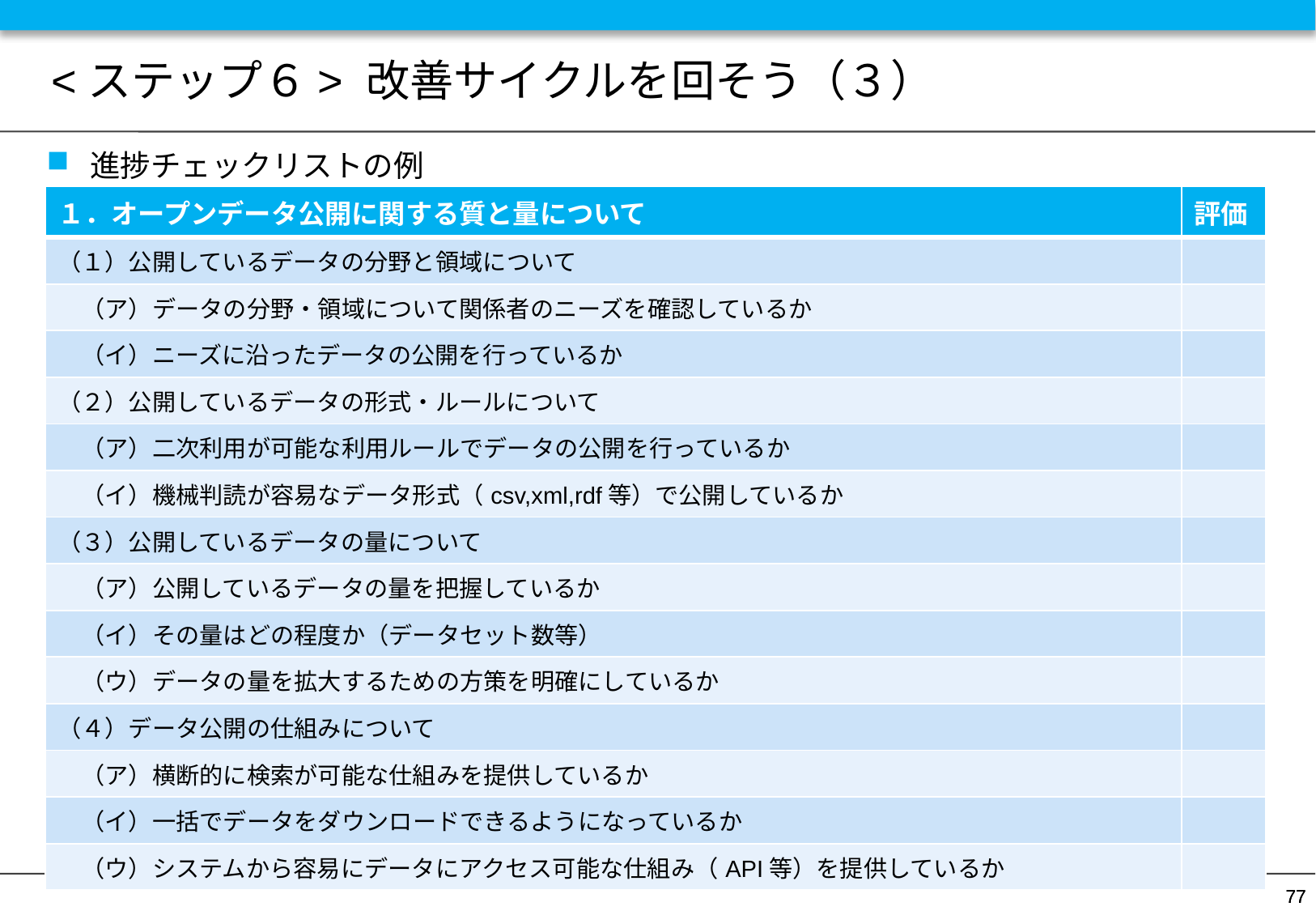

# <ステップ６> 改善サイクルを回そう（３）
進捗チェックリストの例
| １．オープンデータ公開に関する質と量について | 評価 |
| --- | --- |
| （１）公開しているデータの分野と領域について |  |
| （ア）データの分野・領域について関係者のニーズを確認しているか |  |
| （イ）ニーズに沿ったデータの公開を行っているか |  |
| （２）公開しているデータの形式・ルールについて |  |
| （ア）二次利用が可能な利用ルールでデータの公開を行っているか |  |
| （イ）機械判読が容易なデータ形式（csv,xml,rdf等）で公開しているか |  |
| （３）公開しているデータの量について |  |
| （ア）公開しているデータの量を把握しているか |  |
| （イ）その量はどの程度か（データセット数等） |  |
| （ウ）データの量を拡大するための方策を明確にしているか |  |
| （４）データ公開の仕組みについて |  |
| （ア）横断的に検索が可能な仕組みを提供しているか |  |
| （イ）一括でデータをダウンロードできるようになっているか |  |
| （ウ）システムから容易にデータにアクセス可能な仕組み（API等）を提供しているか |  |
77
77